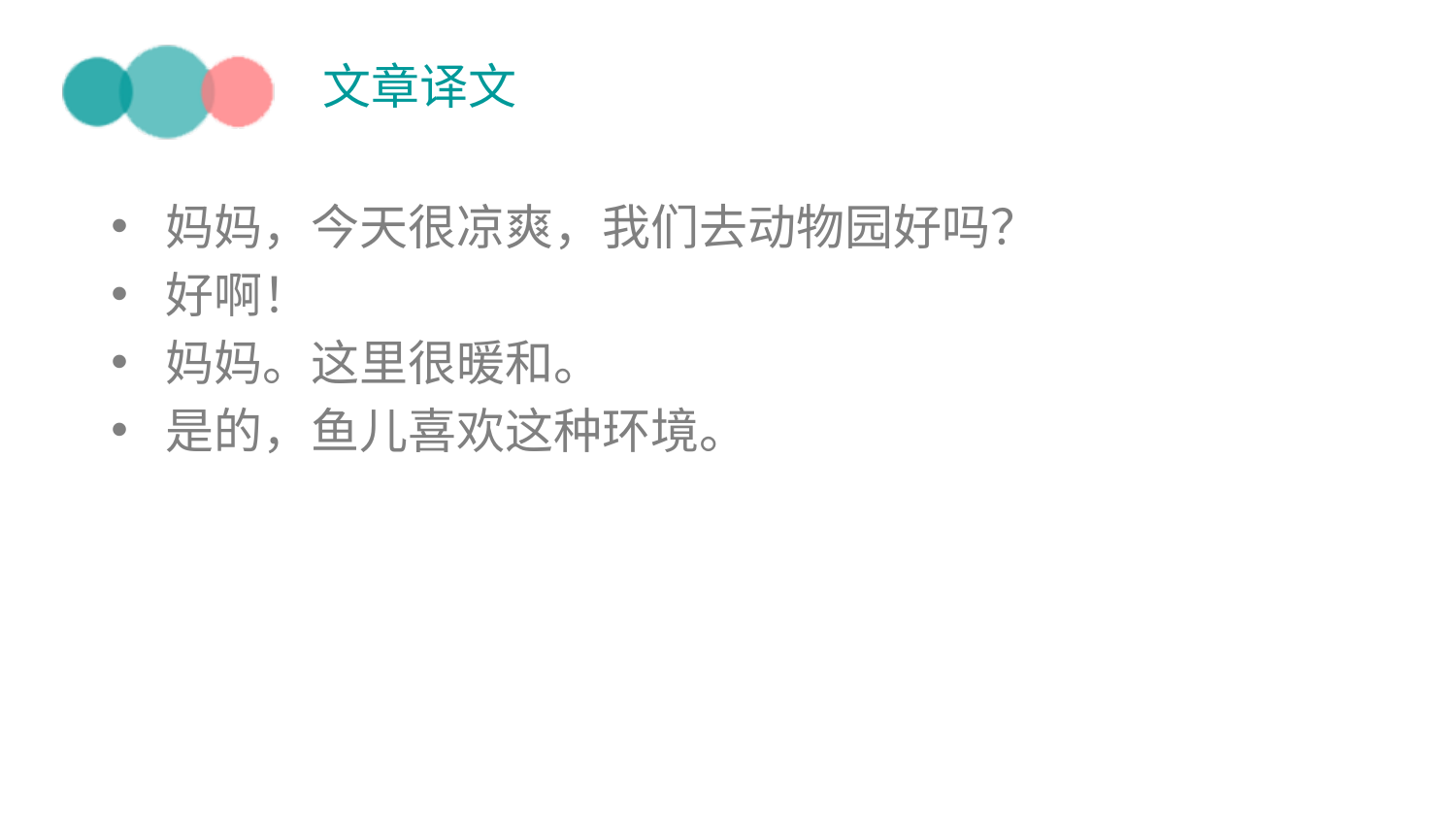

# 文章译文
妈妈，今天很凉爽，我们去动物园好吗？
好啊！
妈妈。这里很暖和。
是的，鱼儿喜欢这种环境。